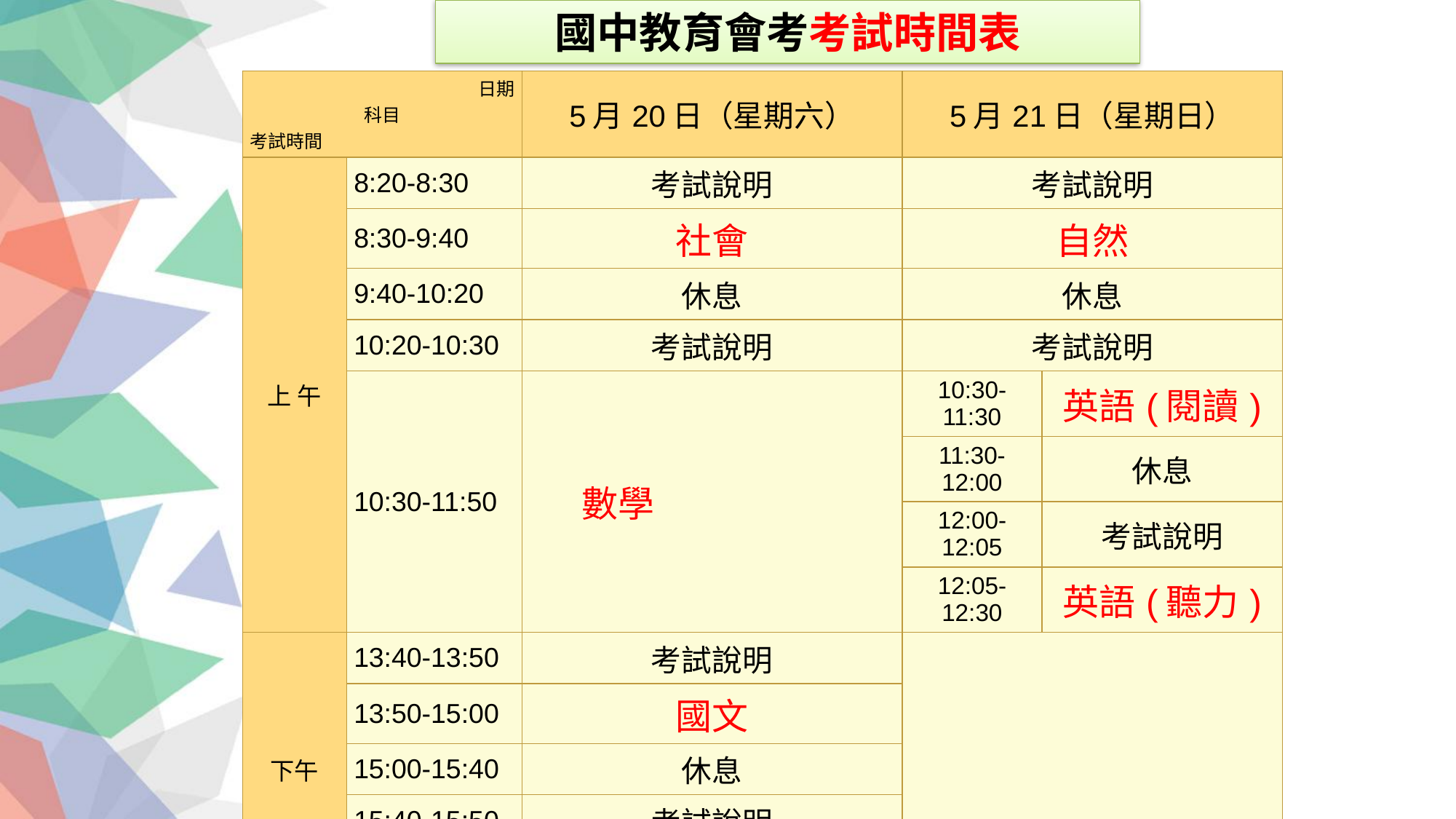

國中教育會考考試時間表
| 日期 科目 考試時間 |  | 5月20日（星期六） | 5月21日（星期日） |  |
| --- | --- | --- | --- | --- |
| 上 午 | 8:20-8:30 | 考試說明 | 考試說明 |  |
|  | 8:30-9:40 | 社會 | 自然 |  |
|  | 9:40-10:20 | 休息 | 休息 |  |
|  | 10:20-10:30 | 考試說明 | 考試說明 |  |
|  | 10:30-11:50 | 數學 | 10:30-11:30 | 英語(閱讀) |
|  |  |  | 11:30-12:00 | 休息 |
|  |  |  | 12:00-12:05 | 考試說明 |
|  |  |  | 12:05-12:30 | 英語(聽力) |
| 下午 | 13:40-13:50 | 考試說明 |  |  |
|  | 13:50-15:00 | 國文 |  |  |
|  | 15:00-15:40 | 休息 |  |  |
|  | 15:40-15:50 | 考試說明 |  |  |
|  | 15:50-16:40 | 寫作測驗 |  |  |

11